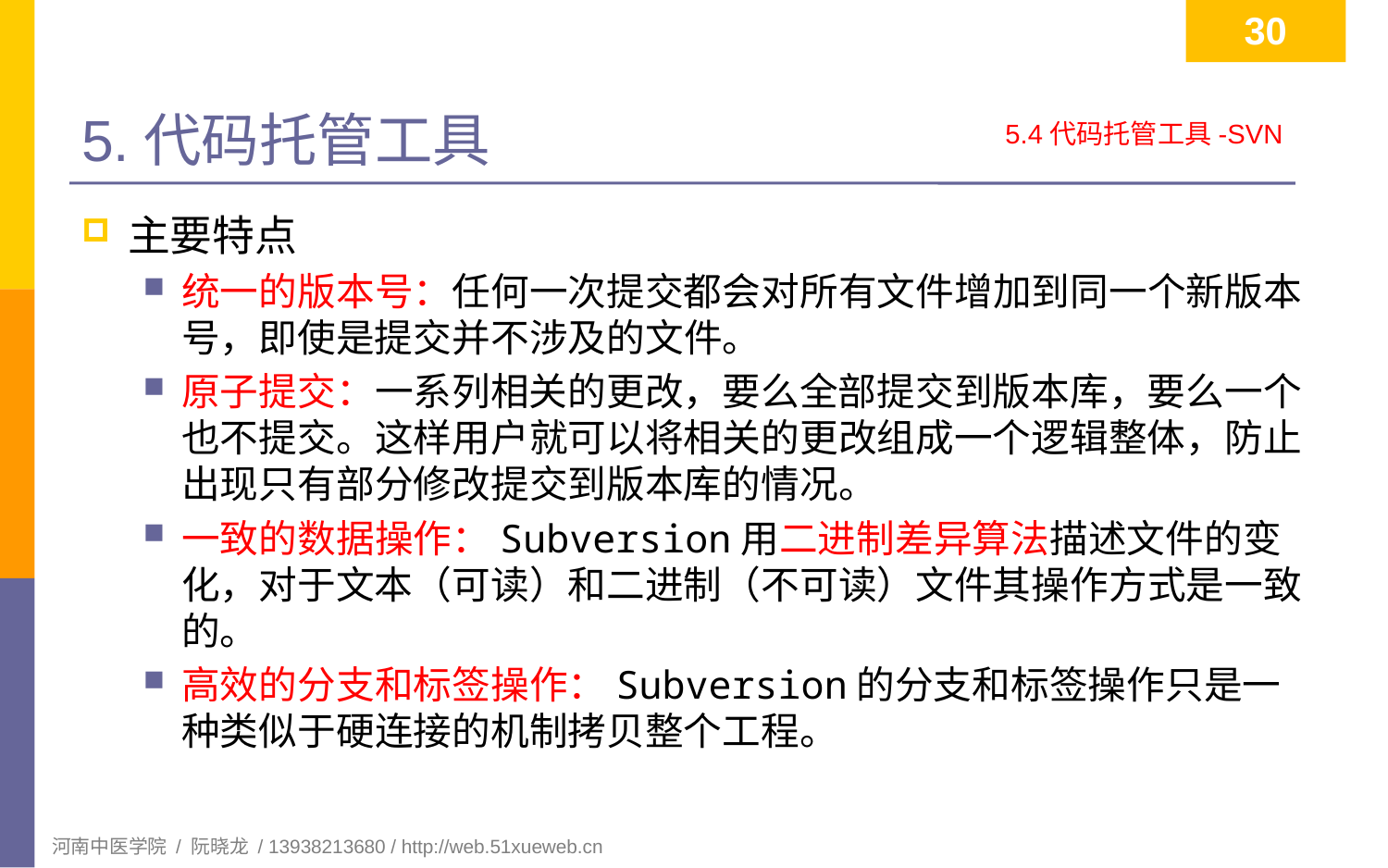

30
# 5.代码托管工具
5.4代码托管工具-SVN
主要特点
统一的版本号：任何一次提交都会对所有文件增加到同一个新版本号，即使是提交并不涉及的文件。
原子提交：一系列相关的更改，要么全部提交到版本库，要么一个也不提交。这样用户就可以将相关的更改组成一个逻辑整体，防止出现只有部分修改提交到版本库的情况。
一致的数据操作：Subversion用二进制差异算法描述文件的变化，对于文本（可读）和二进制（不可读）文件其操作方式是一致的。
高效的分支和标签操作：Subversion的分支和标签操作只是一种类似于硬连接的机制拷贝整个工程。